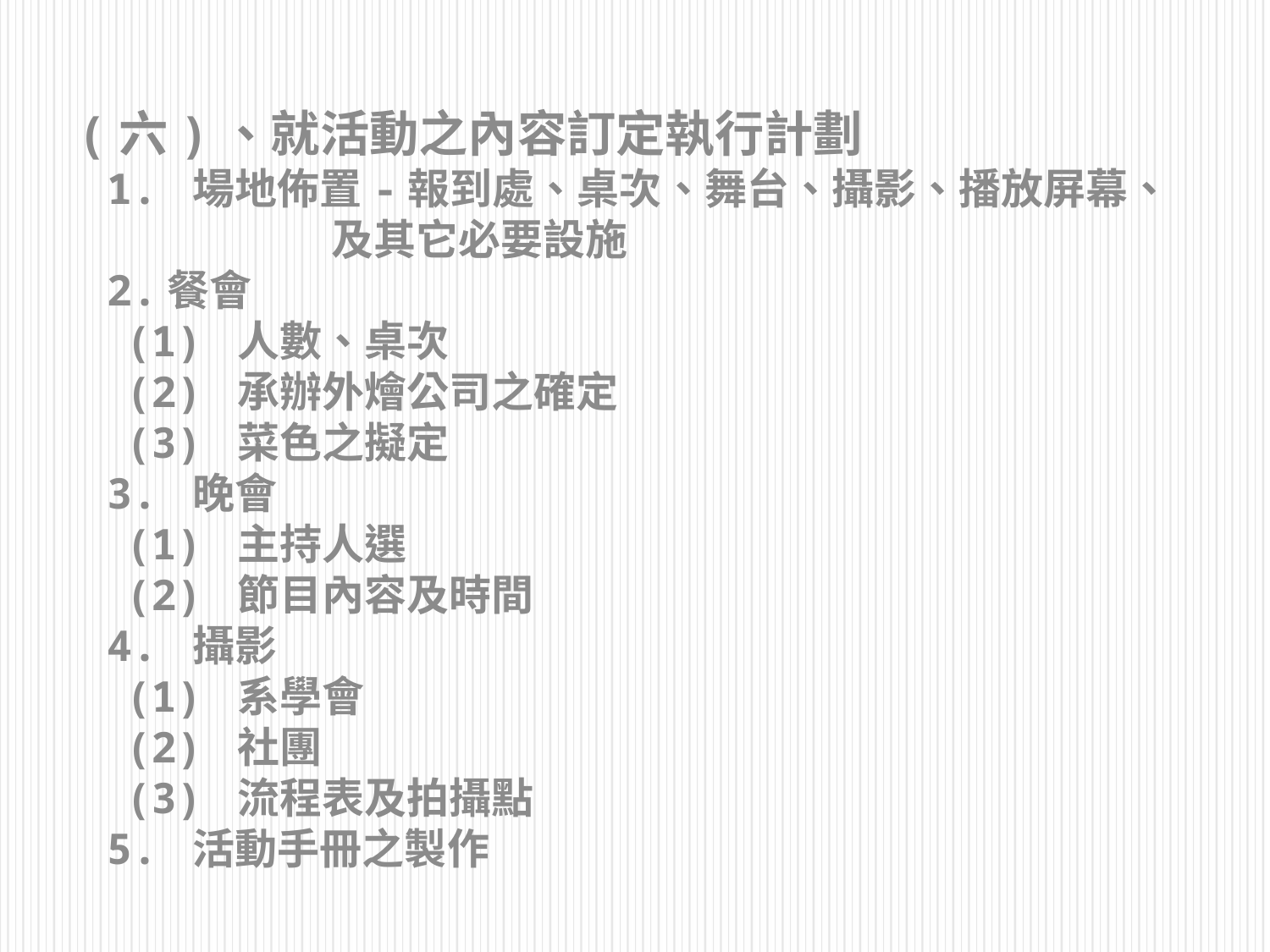

#
(六)、就活動之內容訂定執行計劃
  1. 場地佈置-報到處、桌次、舞台、攝影、播放屏幕、                      	及其它必要設施
  2.餐會
    (1) 人數、桌次
    (2) 承辦外燴公司之確定
    (3) 菜色之擬定
  3. 晚會
    (1) 主持人選    
    (2) 節目內容及時間
  4. 攝影
    (1) 系學會
    (2) 社團
    (3) 流程表及拍攝點
  5. 活動手冊之製作